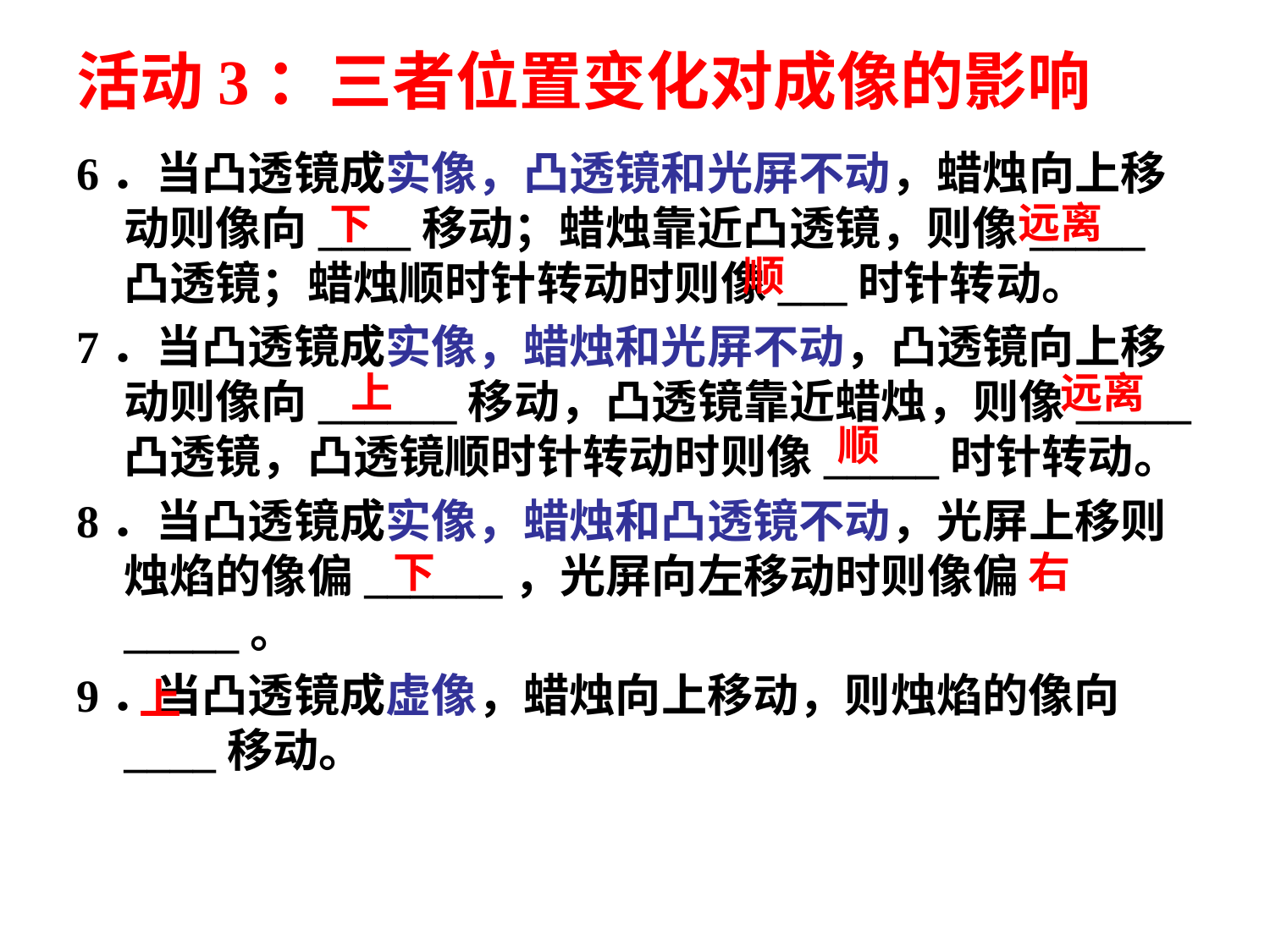

# 活动3：三者位置变化对成像的影响
6．当凸透镜成实像，凸透镜和光屏不动，蜡烛向上移动则像向____移动；蜡烛靠近凸透镜，则像_____凸透镜；蜡烛顺时针转动时则像___时针转动。
7．当凸透镜成实像，蜡烛和光屏不动，凸透镜向上移动则像向______移动，凸透镜靠近蜡烛，则像_____凸透镜，凸透镜顺时针转动时则像_____时针转动。
8．当凸透镜成实像，蜡烛和凸透镜不动，光屏上移则烛焰的像偏______，光屏向左移动时则像偏_____。
9．当凸透镜成虚像，蜡烛向上移动，则烛焰的像向____移动。
远离
下
顺
上
远离
顺
下
右
上